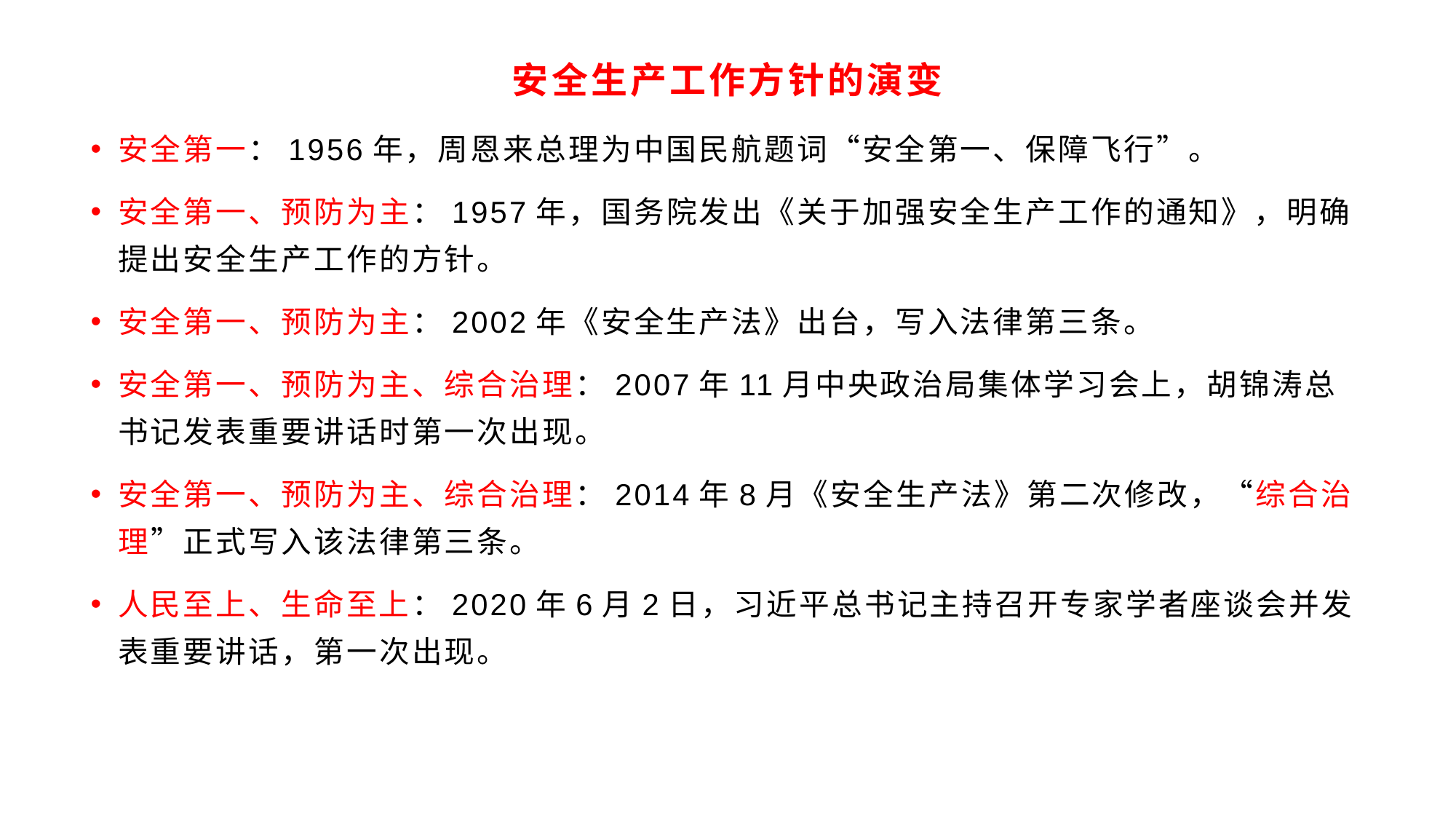

安全生产工作方针的演变
安全第一：1956年，周恩来总理为中国民航题词“安全第一、保障飞行”。
安全第一、预防为主：1957年，国务院发出《关于加强安全生产工作的通知》，明确提出安全生产工作的方针。
安全第一、预防为主：2002年《安全生产法》出台，写入法律第三条。
安全第一、预防为主、综合治理：2007年11月中央政治局集体学习会上，胡锦涛总书记发表重要讲话时第一次出现。
安全第一、预防为主、综合治理：2014年8月《安全生产法》第二次修改，“综合治理”正式写入该法律第三条。
人民至上、生命至上：2020年6月2日，习近平总书记主持召开专家学者座谈会并发表重要讲话，第一次出现。
33